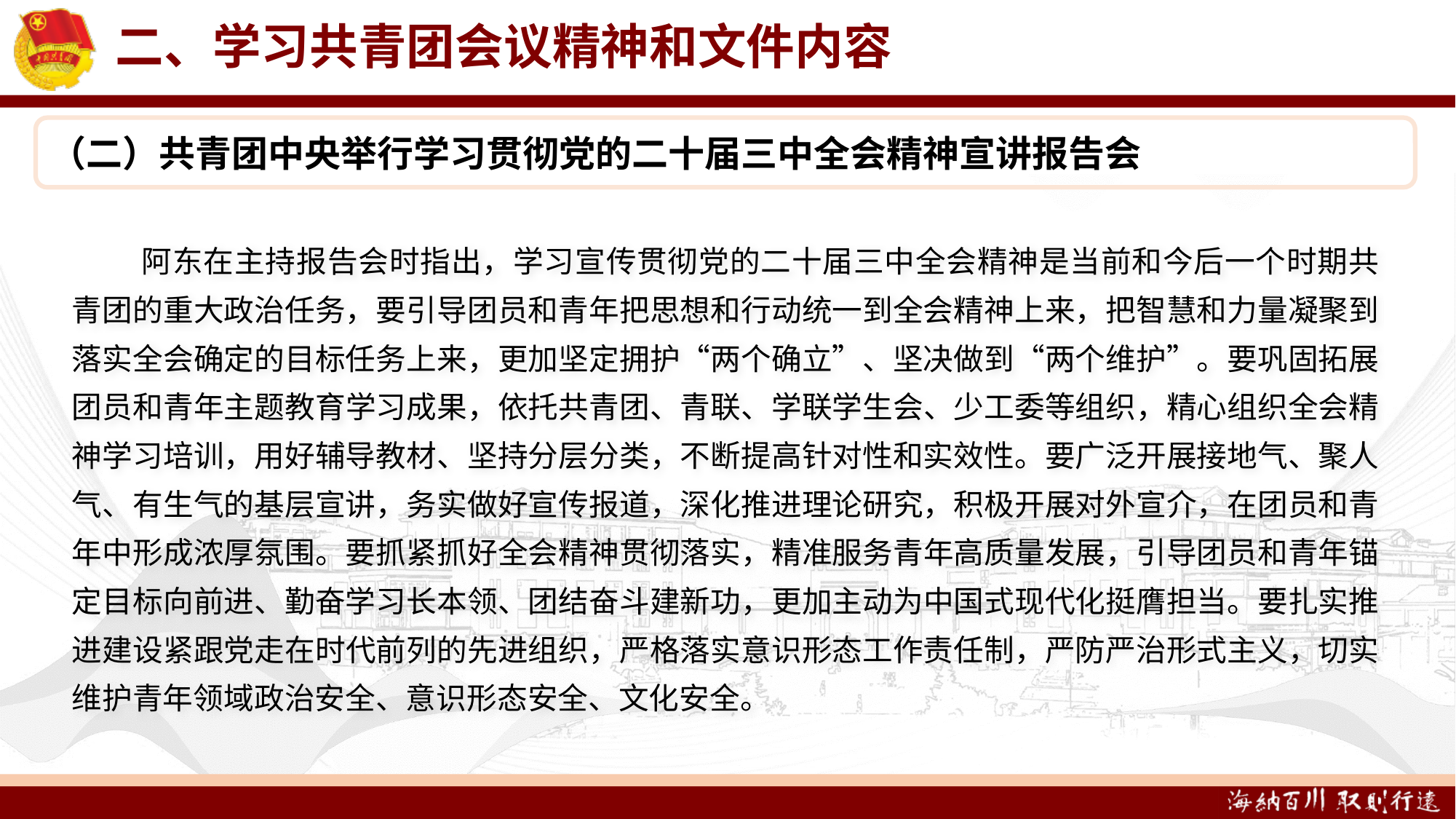

二、学习共青团会议精神和文件内容
（二）共青团中央举行学习贯彻党的二十届三中全会精神宣讲报告会
 阿东在主持报告会时指出，学习宣传贯彻党的二十届三中全会精神是当前和今后一个时期共青团的重大政治任务，要引导团员和青年把思想和行动统一到全会精神上来，把智慧和力量凝聚到落实全会确定的目标任务上来，更加坚定拥护“两个确立”、坚决做到“两个维护”。要巩固拓展团员和青年主题教育学习成果，依托共青团、青联、学联学生会、少工委等组织，精心组织全会精神学习培训，用好辅导教材、坚持分层分类，不断提高针对性和实效性。要广泛开展接地气、聚人气、有生气的基层宣讲，务实做好宣传报道，深化推进理论研究，积极开展对外宣介，在团员和青年中形成浓厚氛围。要抓紧抓好全会精神贯彻落实，精准服务青年高质量发展，引导团员和青年锚定目标向前进、勤奋学习长本领、团结奋斗建新功，更加主动为中国式现代化挺膺担当。要扎实推进建设紧跟党走在时代前列的先进组织，严格落实意识形态工作责任制，严防严治形式主义，切实维护青年领域政治安全、意识形态安全、文化安全。